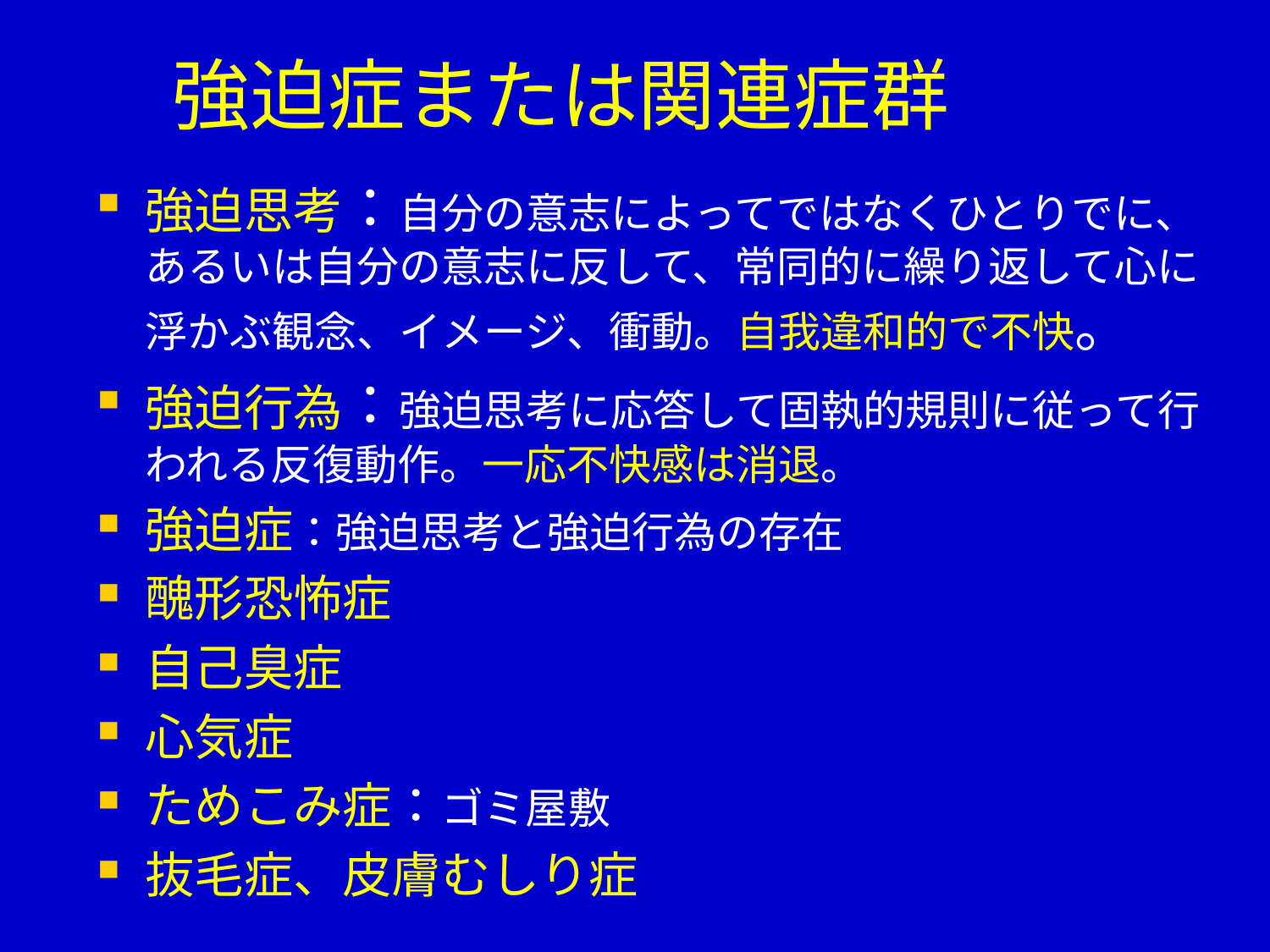

# 強迫症または関連症群
強迫思考：自分の意志によってではなくひとりでに、あるいは自分の意志に反して、常同的に繰り返して心に浮かぶ観念、イメージ、衝動。自我違和的で不快。
強迫行為：強迫思考に応答して固執的規則に従って行われる反復動作。一応不快感は消退。
強迫症：強迫思考と強迫行為の存在
醜形恐怖症
自己臭症
心気症
ためこみ症：ゴミ屋敷
抜毛症、皮膚むしり症